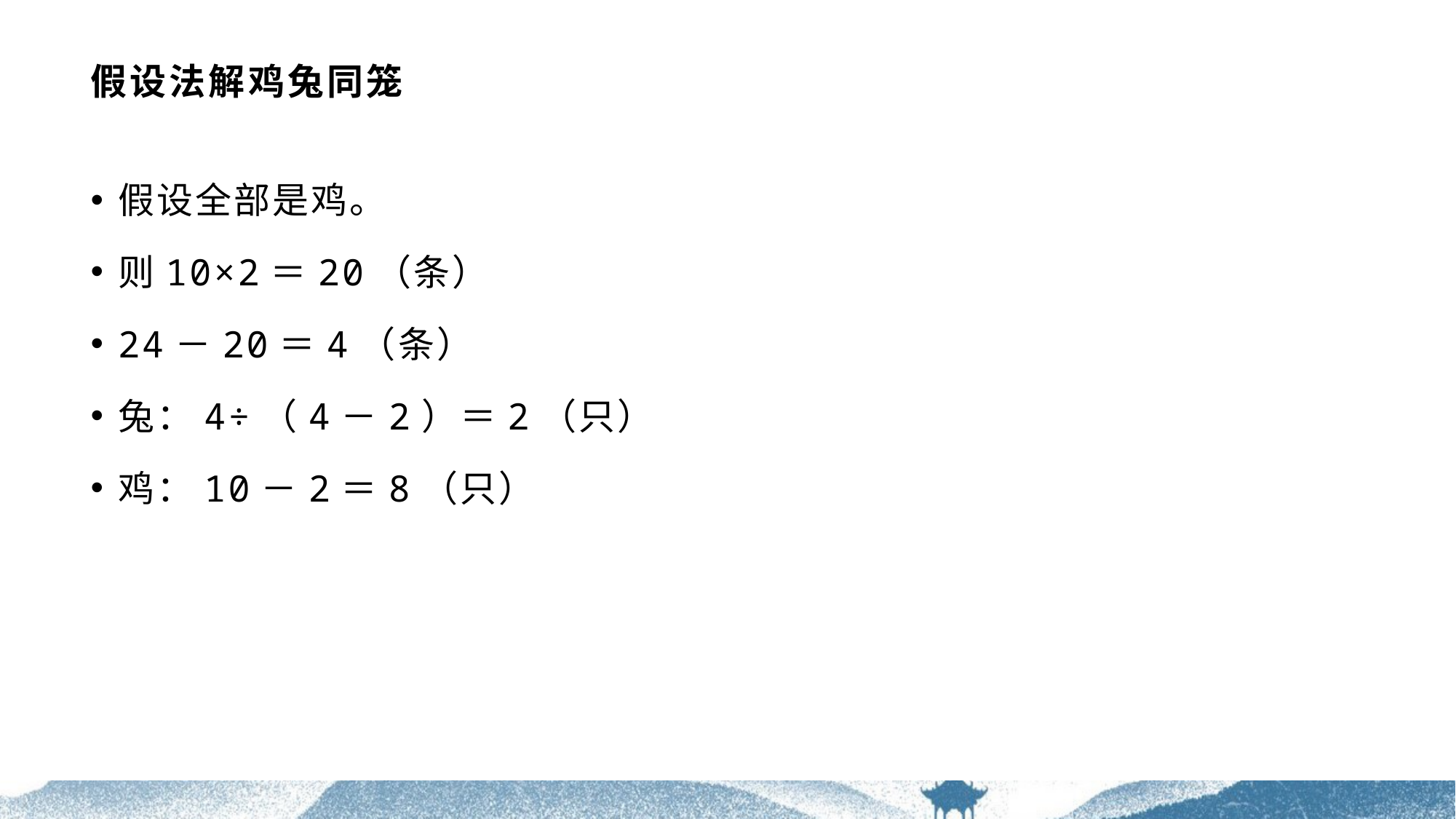

# 假设法解鸡兔同笼
假设全部是鸡。
则10×2＝20（条）
24－20＝4（条）
兔：4÷（4－2）＝2（只）
鸡：10－2＝8（只）